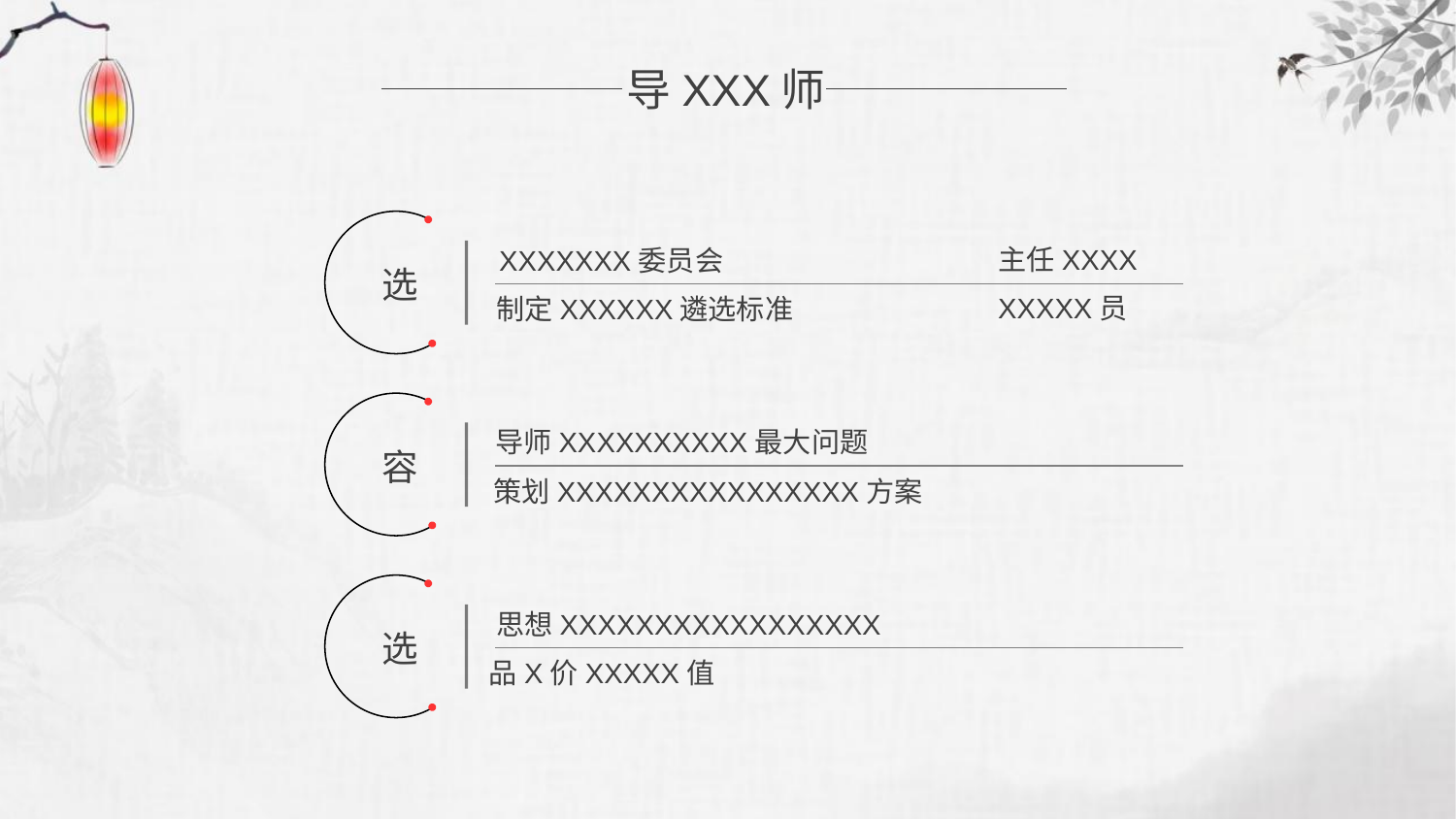

导XXX师

主任XXXX
XXXXXXX委员会
选
XXXXX员
制定XXXXXX遴选标准

导师XXXXXXXXXX最大问题
容
策划XXXXXXXXXXXXXXXX方案

思想XXXXXXXXXXXXXXXXX
选
品X价XXXXX值